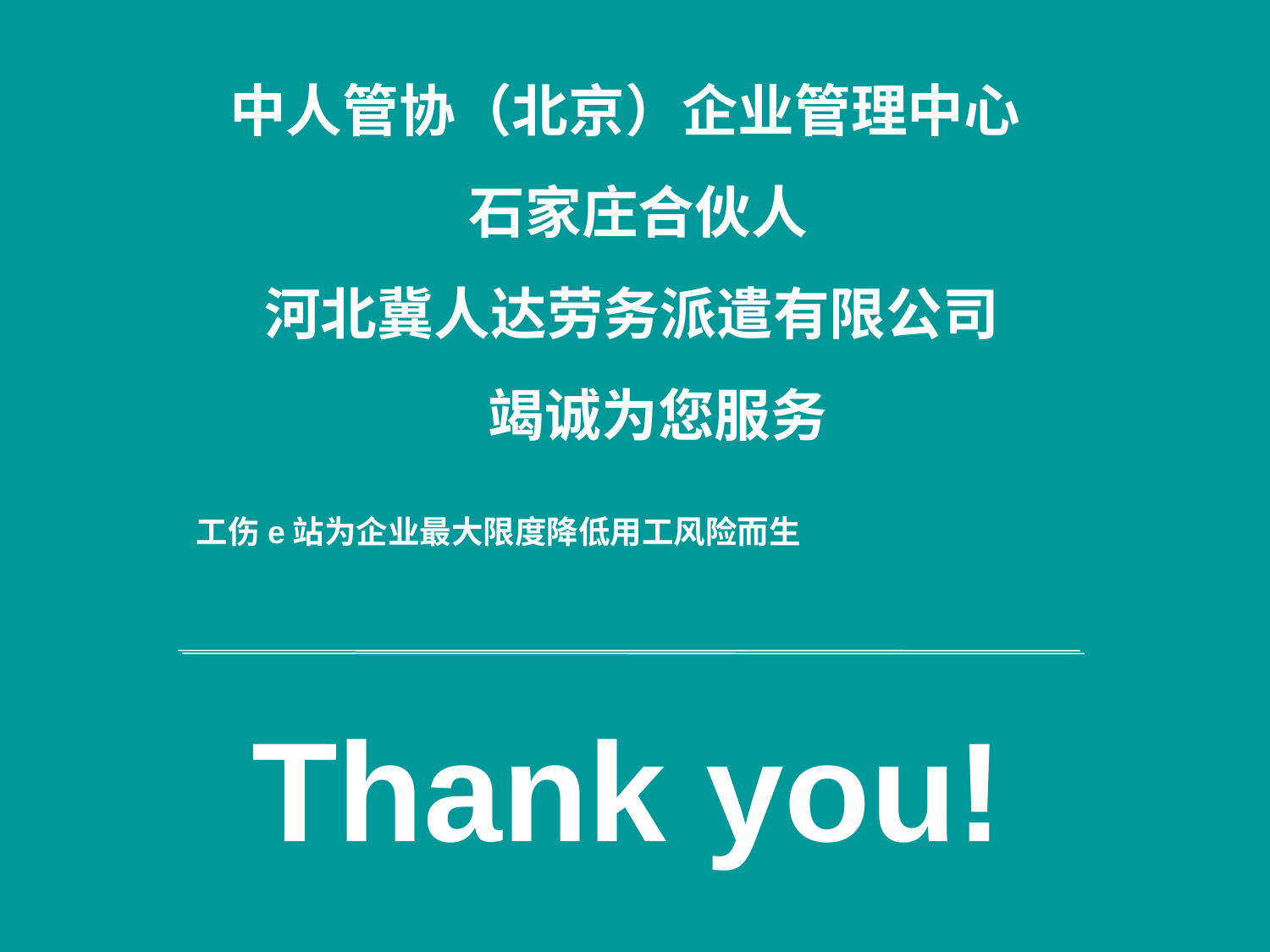

中人管协（北京）企业管理中心
石家庄合伙人
河北冀人达劳务派遣有限公司
  竭诚为您服务

工伤e站为企业最大限度降低用工风险而生

Thank you!